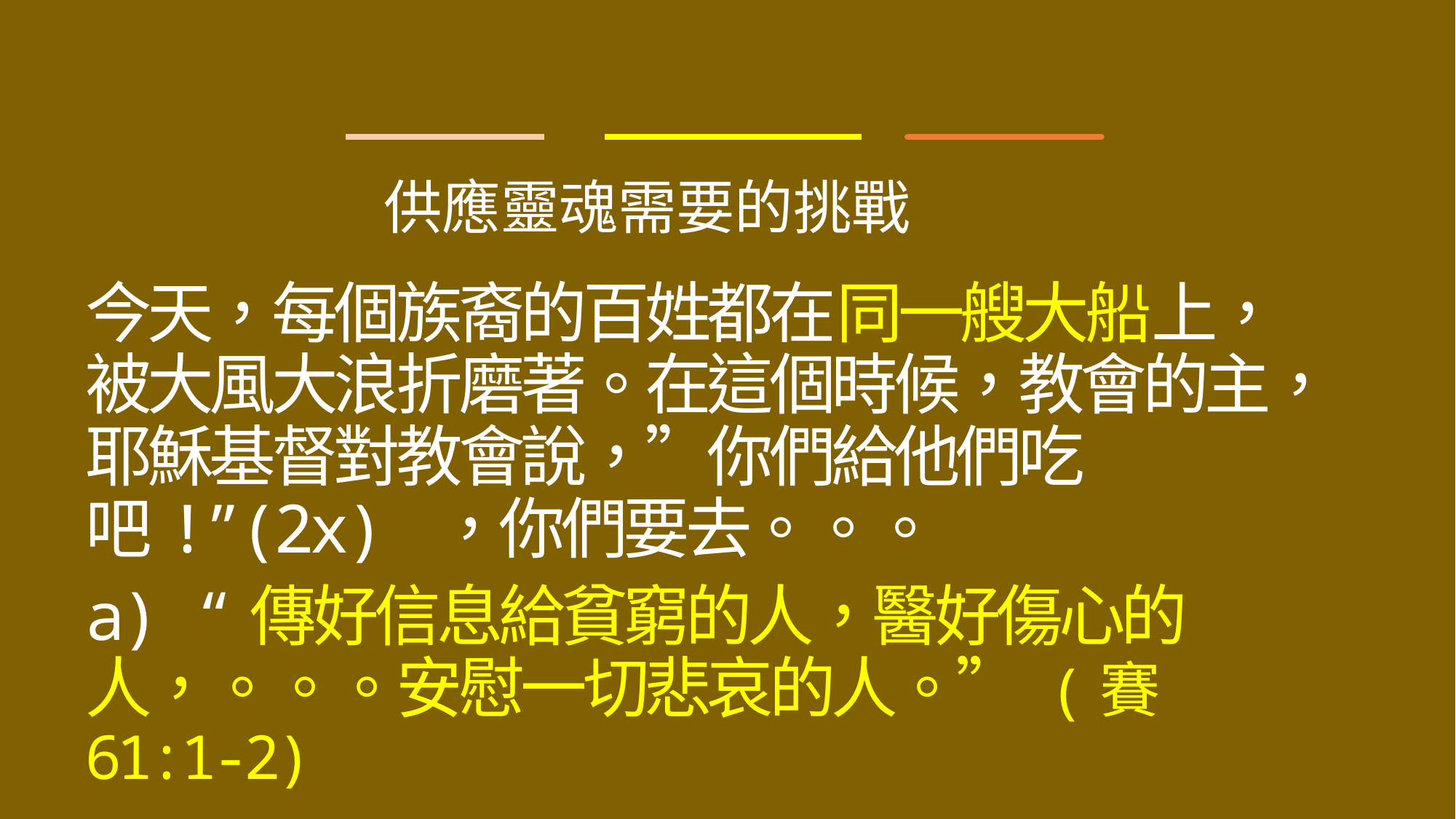

供應靈魂需要的挑戰
今天，每個族裔的百姓都在同一艘大船上，被大風大浪折磨著。在這個時候，教會的主，耶穌基督對教會說，”你們給他們吃吧!”(2x) ，你們要去。。。
a)	“傳好信息給貧窮的人，醫好傷心的人，。。。安慰一切悲哀的人。” (賽 61:1-2)